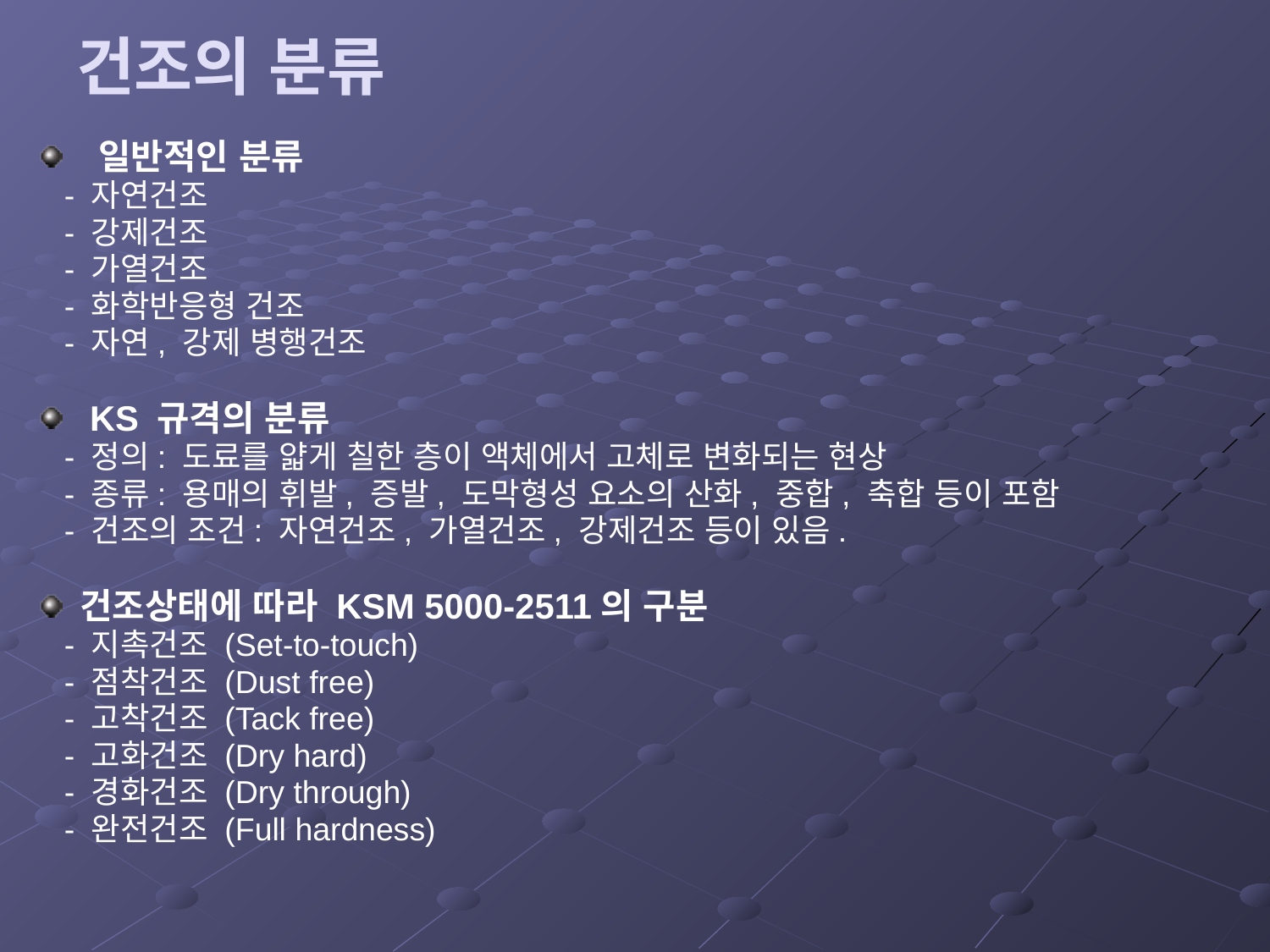

# 건조의 분류
 일반적인 분류
   - 자연건조
   - 강제건조
   - 가열건조
   - 화학반응형 건조
   - 자연, 강제 병행건조

 KS 규격의 분류
   - 정의: 도료를 얇게 칠한 층이 액체에서 고체로 변화되는 현상
   - 종류: 용매의 휘발, 증발, 도막형성 요소의 산화, 중합, 축합 등이 포함
   - 건조의 조건: 자연건조, 가열건조, 강제건조 등이 있음.

건조상태에 따라 KSM 5000-2511의 구분
   - 지촉건조 (Set-to-touch)
   - 점착건조 (Dust free)
   - 고착건조 (Tack free)
   - 고화건조 (Dry hard)
   - 경화건조 (Dry through)
   - 완전건조 (Full hardness)